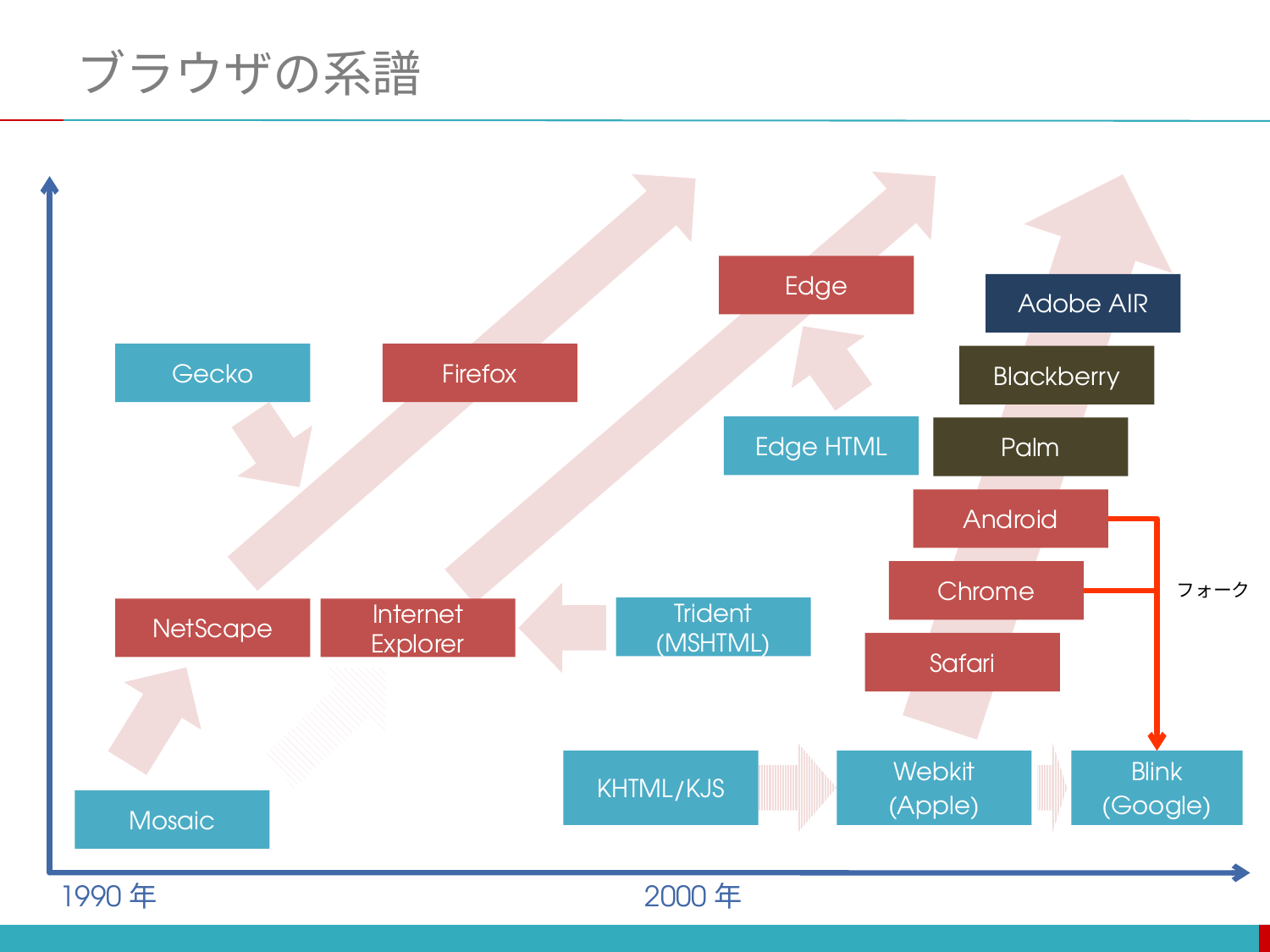

# ブラウザの系譜
Edge
Adobe AIR

Gecko
Firefox
Blackberry

Edge HTML
Palm
Android
Chrome
フォーク

Trident
(MSHTML)
NetScape
Internet Explorer
Safari

KHTML/KJS
Webkit
(Apple)
Blink
(Google)
Mosaic
1990年
2000年